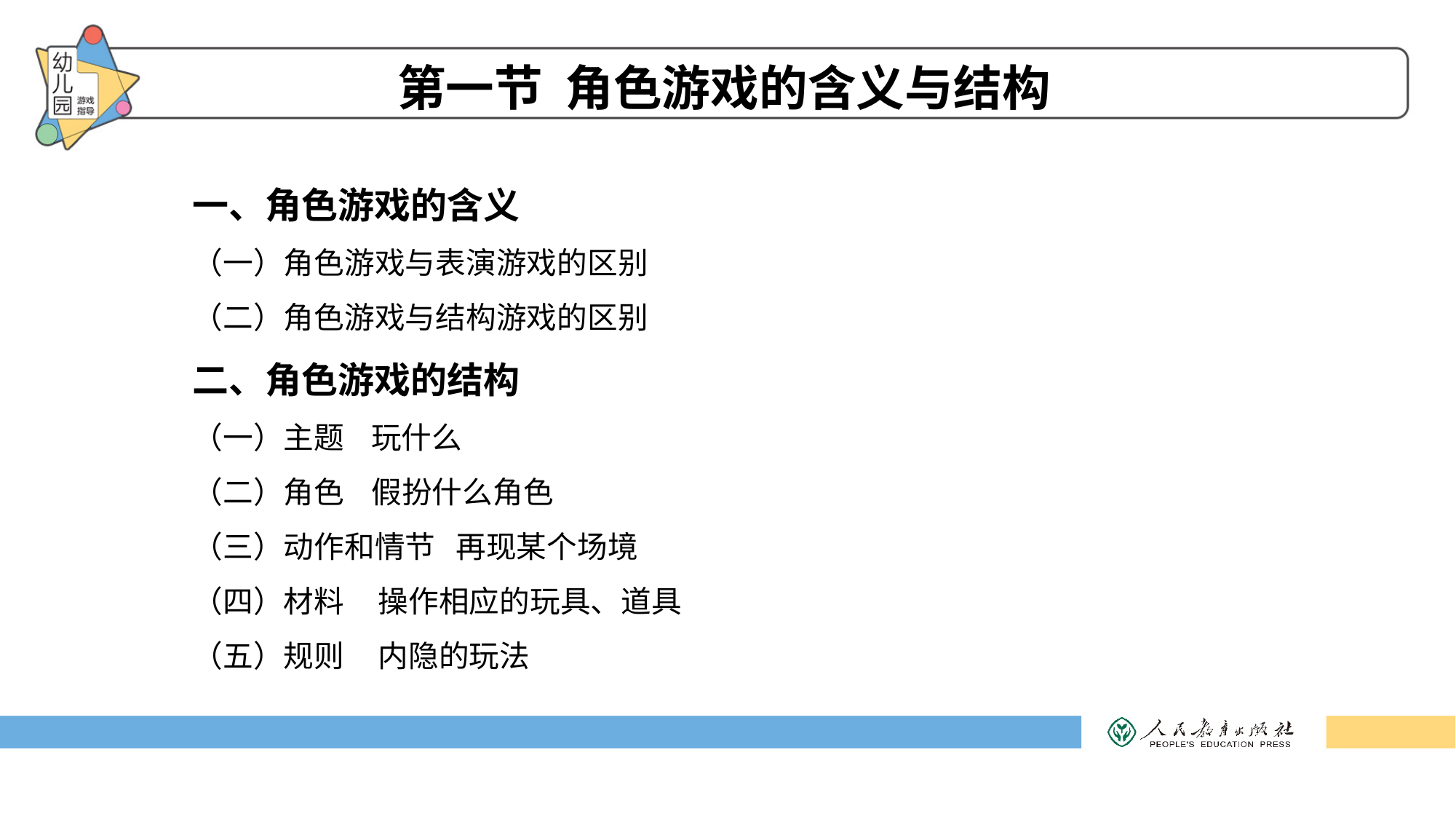

第一节  角色游戏的含义与结构
一、角色游戏的含义
（一）角色游戏与表演游戏的区别
（二）角色游戏与结构游戏的区别
二、角色游戏的结构
（一）主题    玩什么
（二）角色    假扮什么角色
（三）动作和情节   再现某个场境
（四）材料     操作相应的玩具、道具
（五）规则     内隐的玩法